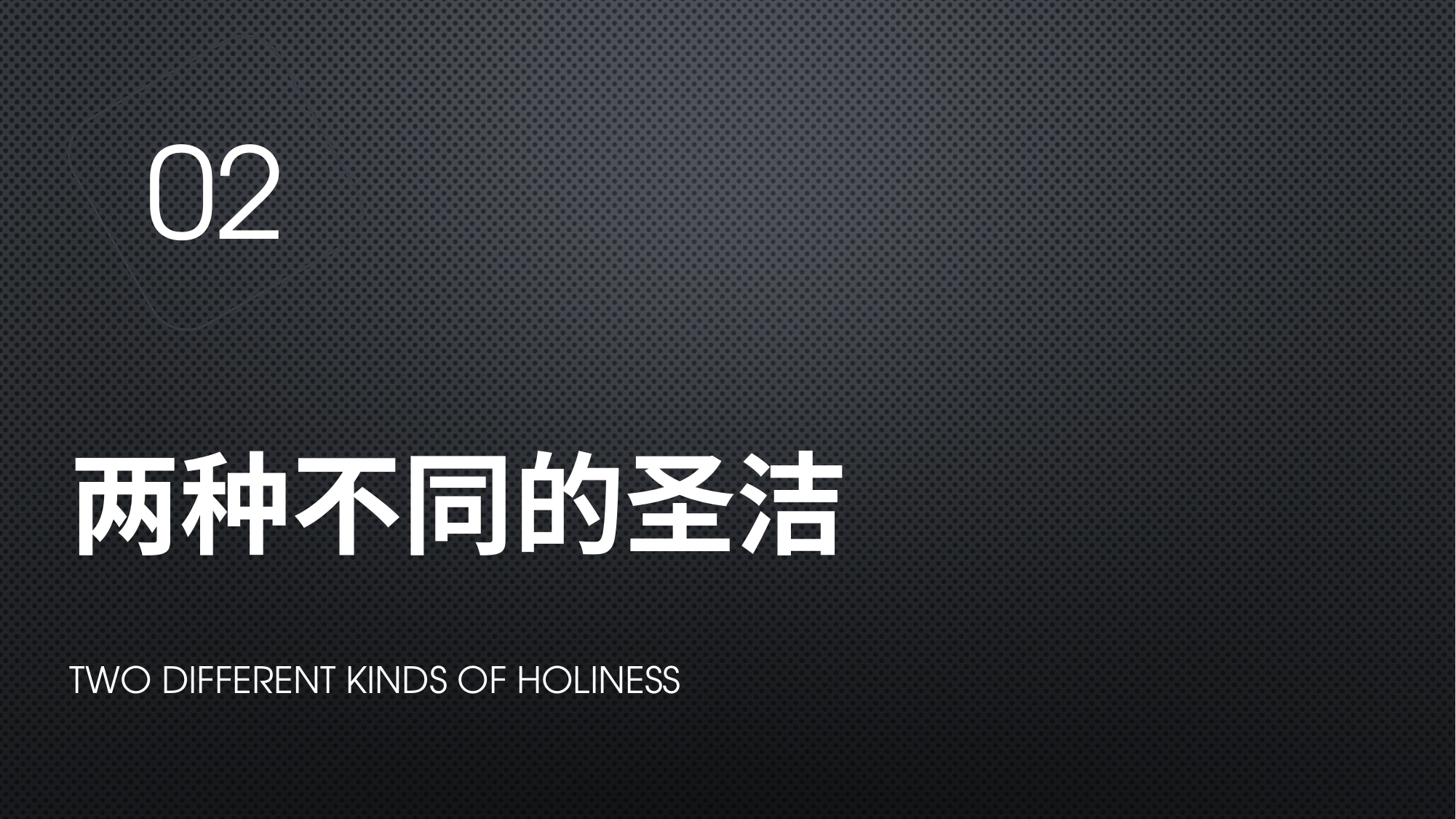

02
# 两种不同的圣洁
Two Different Kinds of Holiness